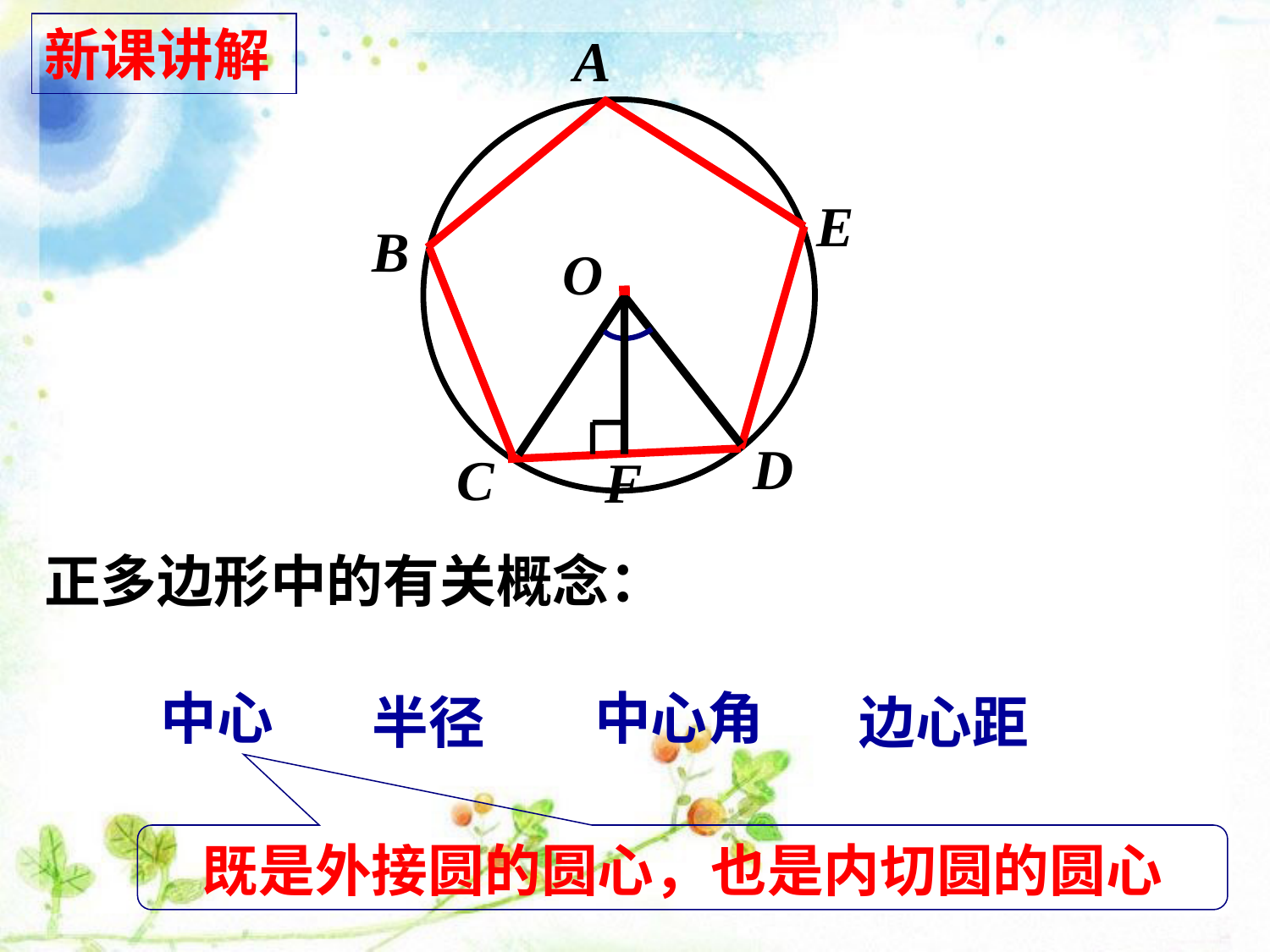

新课讲解
A

E
B

D
C

O

F

正多边形中的有关概念：
中心
中心角
半径
边心距
既是外接圆的圆心，也是内切圆的圆心